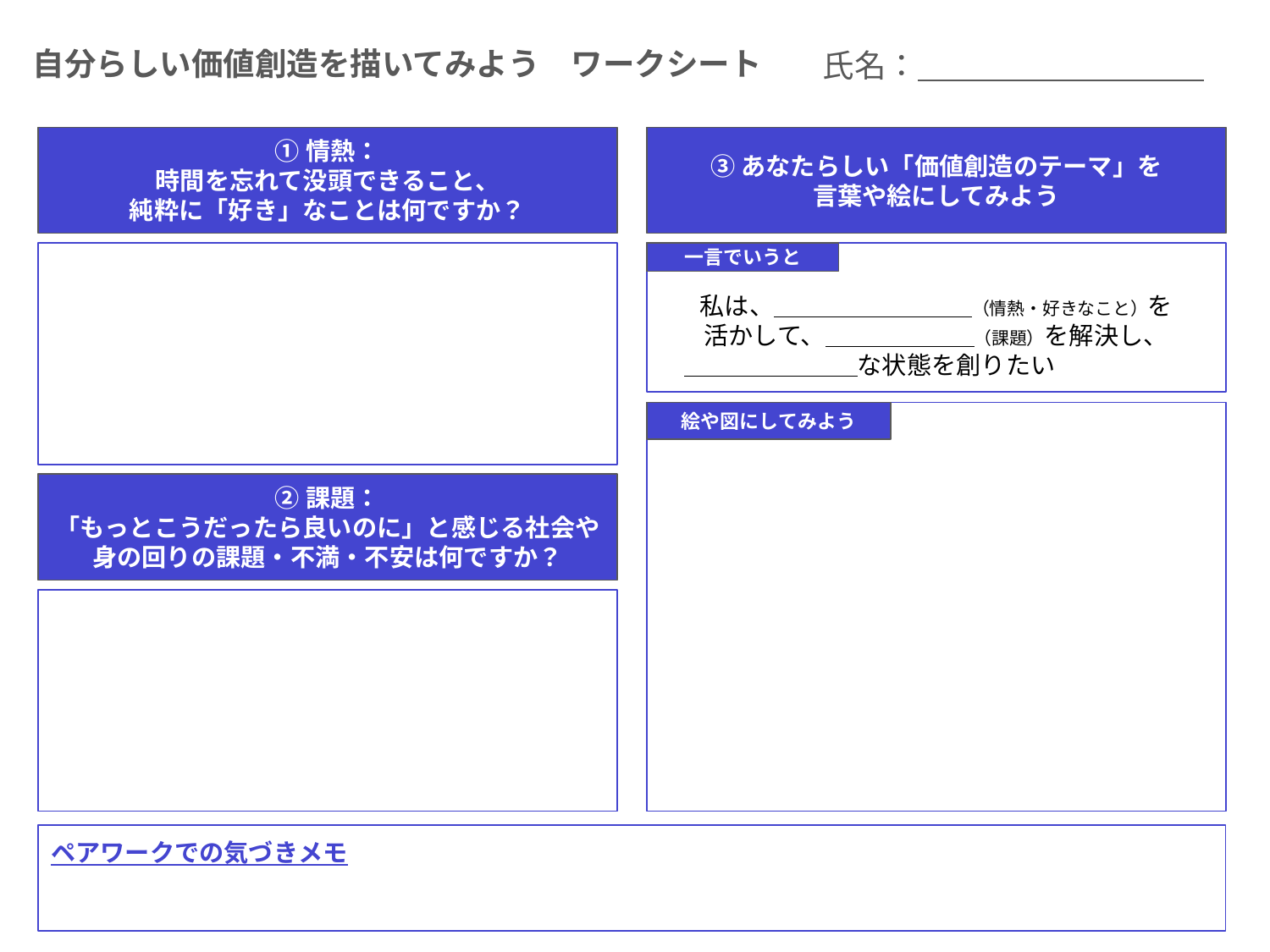

自分らしい価値創造を描いてみよう　ワークシート
氏名：

①情熱：
時間を忘れて没頭できること、
純粋に「好き」なことは何ですか？

③あなたらしい「価値創造のテーマ」を
言葉や絵にしてみよう

私は、　　　　　　　　（情熱・好きなこと）を
活かして、　　　　　　（課題）を解決し、
　　　　　　　　な状態を創りたい
一言でいうと

絵や図にしてみよう
②課題：
「もっとこうだったら良いのに」と感じる社会や身の回りの課題・不満・不安は何ですか？

ペアワークでの気づきメモ